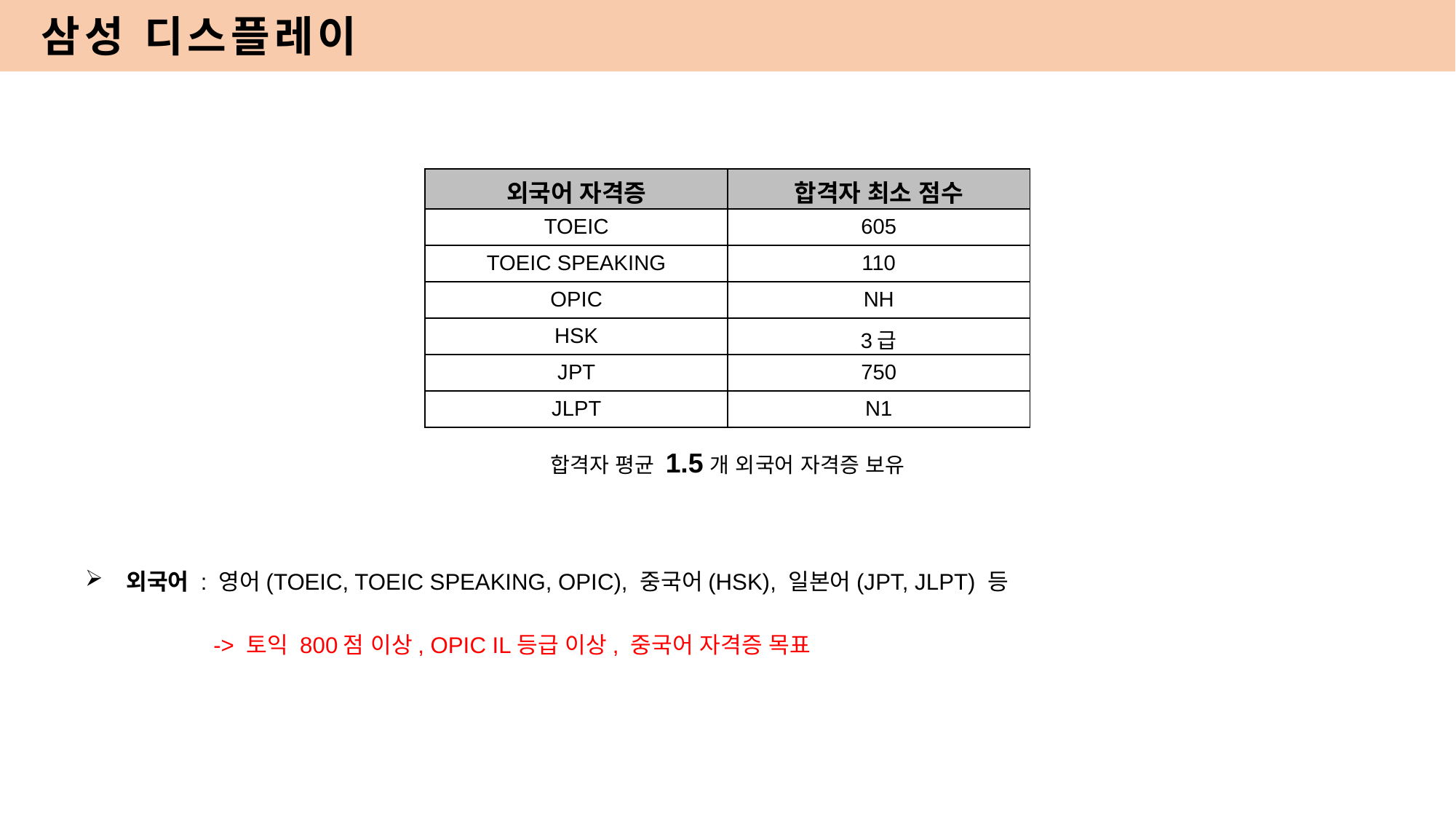

삼성 디스플레이
| 외국어 자격증 | 합격자 최소 점수 |
| --- | --- |
| TOEIC | 605 |
| TOEIC SPEAKING | 110 |
| OPIC | NH |
| HSK | 3급 |
| JPT | 750 |
| JLPT | N1 |
합격자 평균 1.5개 외국어 자격증 보유
외국어 : 영어(TOEIC, TOEIC SPEAKING, OPIC), 중국어(HSK), 일본어(JPT, JLPT) 등

	   -> 토익 800점 이상, OPIC IL등급 이상, 중국어 자격증 목표